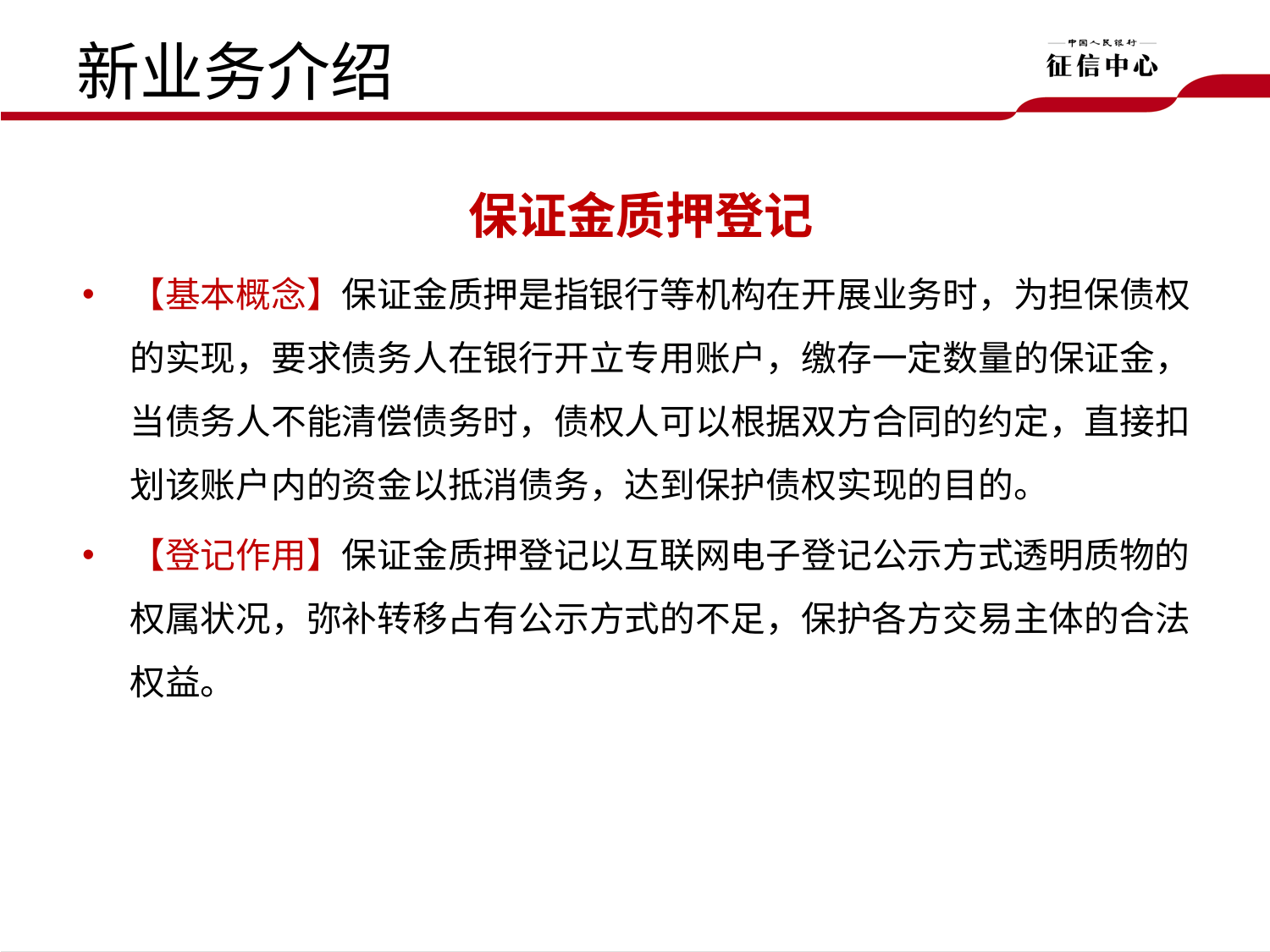

# 新业务介绍
保证金质押登记
【基本概念】保证金质押是指银行等机构在开展业务时，为担保债权的实现，要求债务人在银行开立专用账户，缴存一定数量的保证金，当债务人不能清偿债务时，债权人可以根据双方合同的约定，直接扣划该账户内的资金以抵消债务，达到保护债权实现的目的。
【登记作用】保证金质押登记以互联网电子登记公示方式透明质物的权属状况，弥补转移占有公示方式的不足，保护各方交易主体的合法权益。